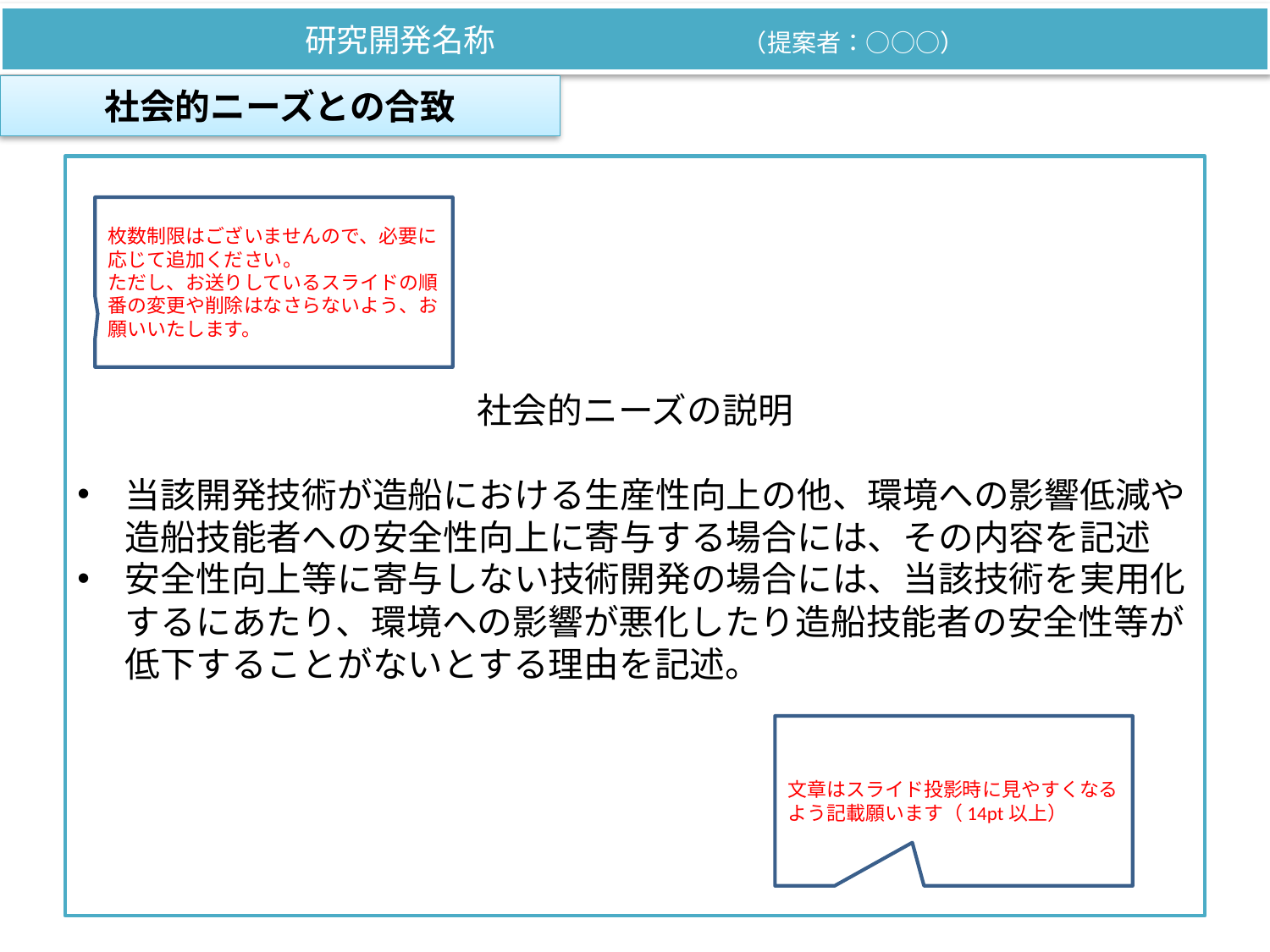

研究開発名称　　　　　　　　（提案者：○○○）
社会的ニーズとの合致
社会的ニーズの説明

当該開発技術が造船における生産性向上の他、環境への影響低減や造船技能者への安全性向上に寄与する場合には、その内容を記述
安全性向上等に寄与しない技術開発の場合には、当該技術を実用化するにあたり、環境への影響が悪化したり造船技能者の安全性等が低下することがないとする理由を記述。
枚数制限はございませんので、必要に応じて追加ください。
ただし、お送りしているスライドの順番の変更や削除はなさらないよう、お願いいたします。
文章はスライド投影時に見やすくなるよう記載願います（14pt以上）